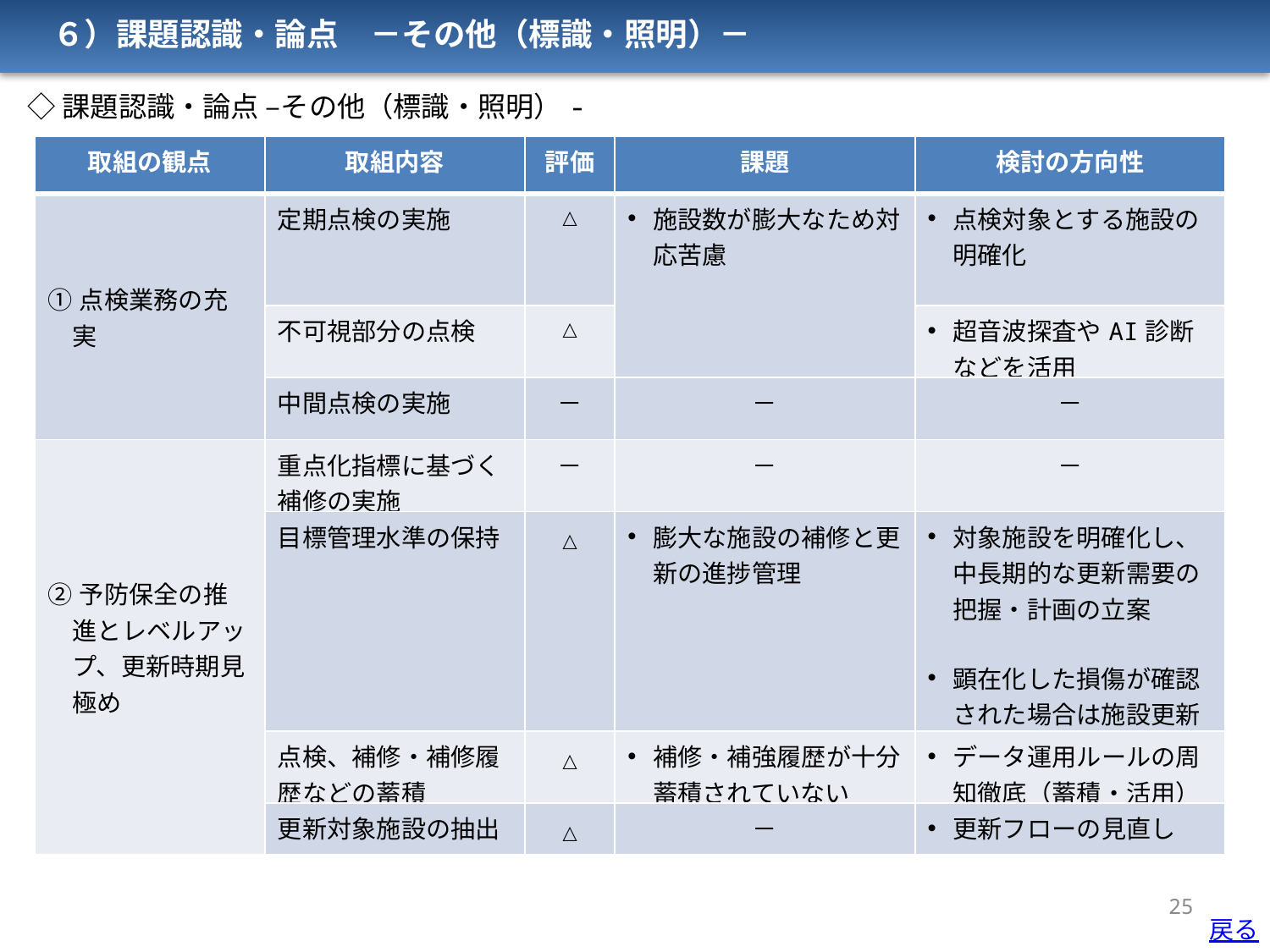

６）課題認識・論点　－その他（標識・照明）－
◇課題認識・論点 –その他（標識・照明）-
| 取組の観点 | 取組内容 | 評価 | 課題 | 検討の方向性 |
| --- | --- | --- | --- | --- |
| ①点検業務の充実 | 定期点検の実施 | △ | 施設数が膨大なため対応苦慮 | 点検対象とする施設の明確化 |
|  | 不可視部分の点検 | △ |  | 超音波探査やAI診断などを活用 |
|  | 中間点検の実施 | － | － | － |
| ②予防保全の推進とレベルアップ、更新時期見極め | 重点化指標に基づく補修の実施 | － | － | － |
|  | 目標管理水準の保持 | △ | 膨大な施設の補修と更新の進捗管理 | 対象施設を明確化し、中長期的な更新需要の把握・計画の立案 顕在化した損傷が確認された場合は施設更新 |
|  | 点検、補修・補修履歴などの蓄積 | △ | 補修・補強履歴が十分蓄積されていない | データ運用ルールの周知徹底（蓄積・活用） |
|  | 更新対象施設の抽出 | △ | － | 更新フローの見直し |
25
戻る